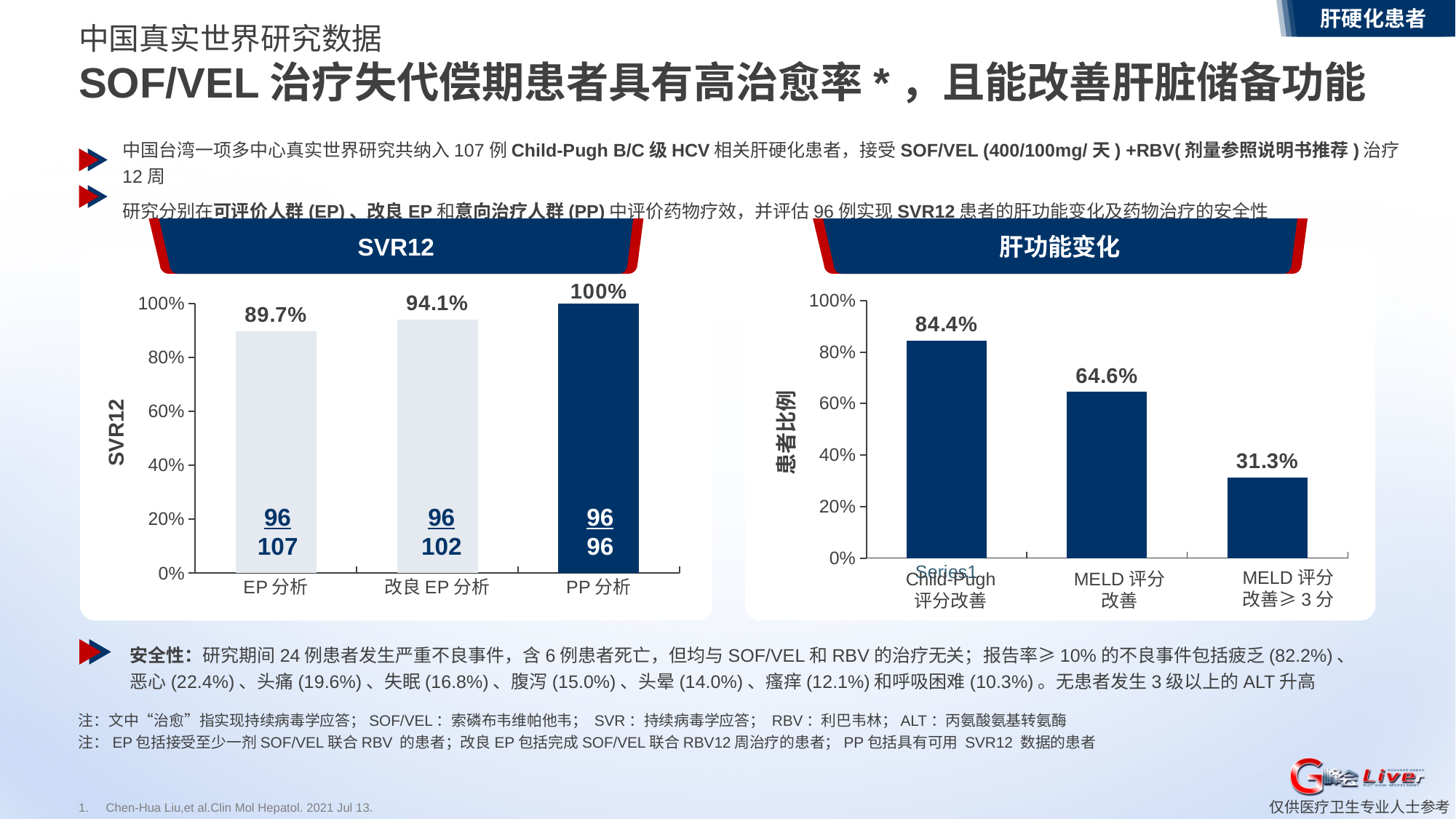

肝硬化患者
中国真实世界研究数据
SOF/VEL治疗失代偿期患者具有高治愈率*，且能改善肝脏储备功能
中国台湾一项多中心真实世界研究共纳入107例Child-Pugh B/C级HCV相关肝硬化患者，接受SOF/VEL (400/100mg/天) +RBV(剂量参照说明书推荐)治疗12周
研究分别在可评价人群(EP)、改良EP和意向治疗人群(PP)中评价药物疗效，并评估96例实现SVR12患者的肝功能变化及药物治疗的安全性

SVR12

肝功能变化

### Chart

| Category | EP分析 |
|---|---|
|  | 0.844 |
|  | 0.646 |
|  | 0.313 |
MELD评分
改善≥3分
Child-Pugh
评分改善
MELD评分
改善

### Chart

| Category | EP分析 |
|---|---|
| EP分析 | 0.897 |
| 改良EP分析 | 0.941 |
| PP分析 | 1.0 |
SVR12
患者比例
96
107
96
102
96
96
安全性：研究期间24例患者发生严重不良事件，含6例患者死亡，但均与SOF/VEL和RBV的治疗无关；报告率≥10%的不良事件包括疲乏(82.2%)、恶心(22.4%)、头痛(19.6%)、失眠(16.8%)、腹泻(15.0%)、头晕(14.0%)、瘙痒(12.1%)和呼吸困难(10.3%)。无患者发生3级以上的ALT升高

注：文中“治愈”指实现持续病毒学应答；SOF/VEL：索磷布韦维帕他韦； SVR：持续病毒学应答； RBV：利巴韦林；ALT：丙氨酸氨基转氨酶
注：EP包括接受至少一剂SOF/VEL联合RBV 的患者；改良EP包括完成SOF/VEL联合RBV12周治疗的患者；PP包括具有可用 SVR12 数据的患者
Chen-Hua Liu,et al.Clin Mol Hepatol. 2021 Jul 13.